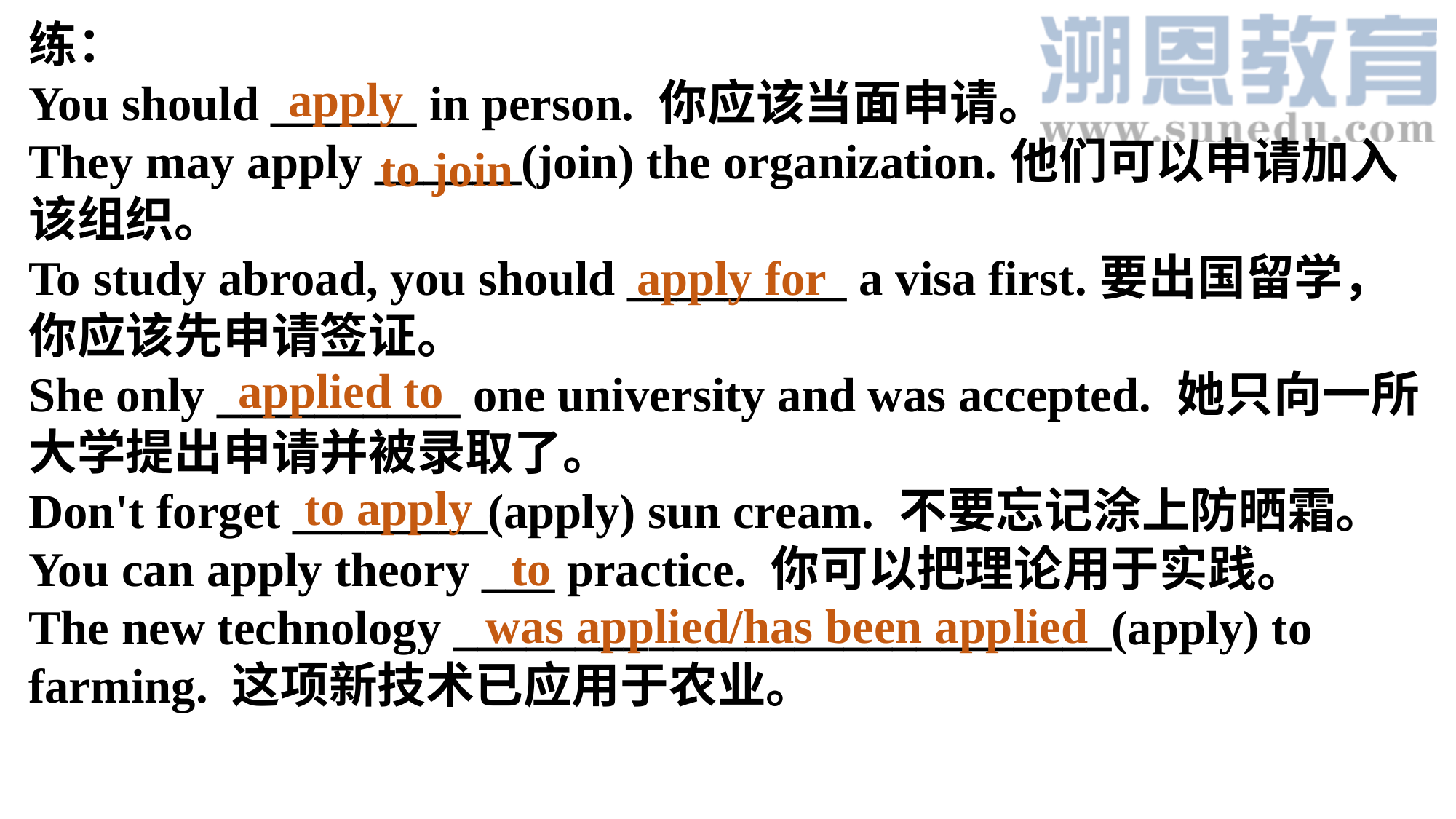

练：
You should ______ in person. 你应该当面申请。
They may apply ______(join) the organization.他们可以申请加入该组织。
To study abroad, you should _________ a visa first.要出国留学，你应该先申请签证。
She only __________ one university and was accepted. 她只向一所大学提出申请并被录取了。
Don't forget ________(apply) sun cream. 不要忘记涂上防晒霜。
You can apply theory ___ practice. 你可以把理论用于实践。
The new technology ___________________________(apply) to farming. 这项新技术已应用于农业。

apply
to join
apply for
applied to
to apply
to
was applied/has been applied